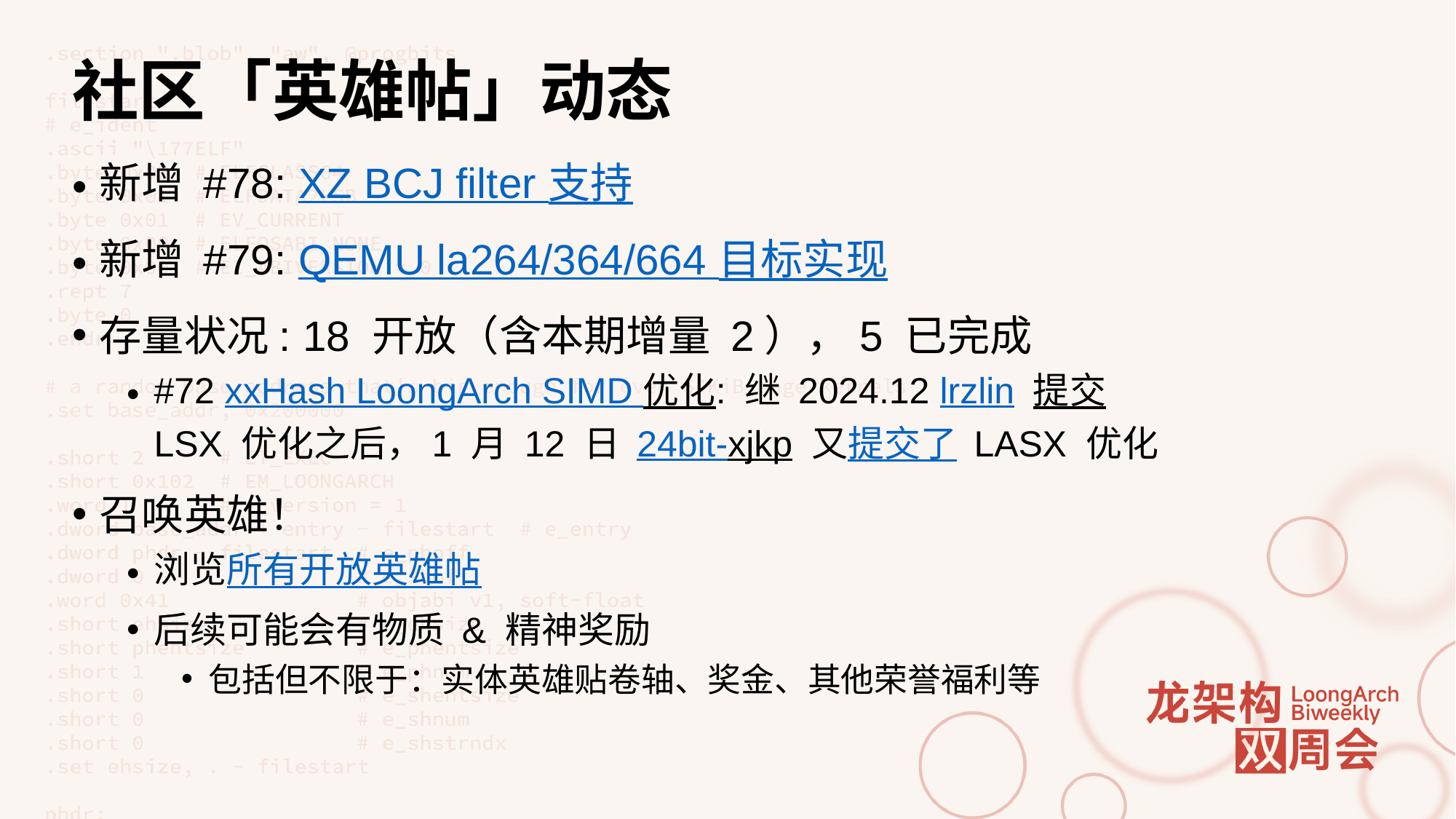

# 社区「英雄帖」动态
新增 #78: XZ BCJ filter 支持
新增 #79: QEMU la264/364/664 目标实现
存量状况: 18 开放（含本期增量 2），5 已完成
#72 xxHash LoongArch SIMD 优化: 继 2024.12 lrzlin 提交 LSX 优化之后，1 月 12 日 24bit-xjkp 又提交了 LASX 优化
召唤英雄！
浏览所有开放英雄帖
后续可能会有物质 & 精神奖励
包括但不限于：实体英雄贴卷轴、奖金、其他荣誉福利等